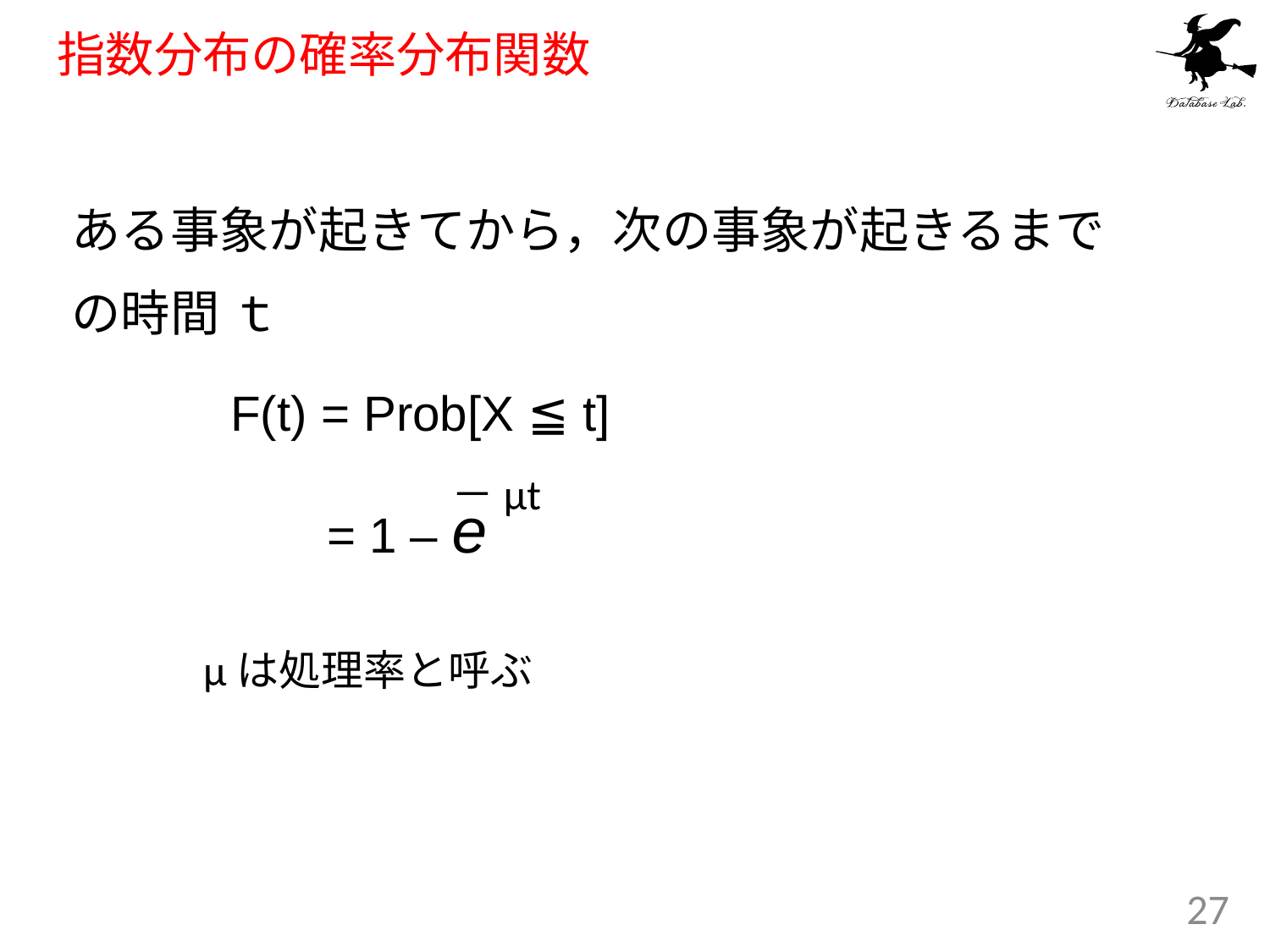

# 指数分布の確率分布関数
ある事象が起きてから，次の事象が起きるまでの時間 ｔ
		F(t) = Prob[X ≦ t]
		       = 1 – e

－μt
μは処理率と呼ぶ
27